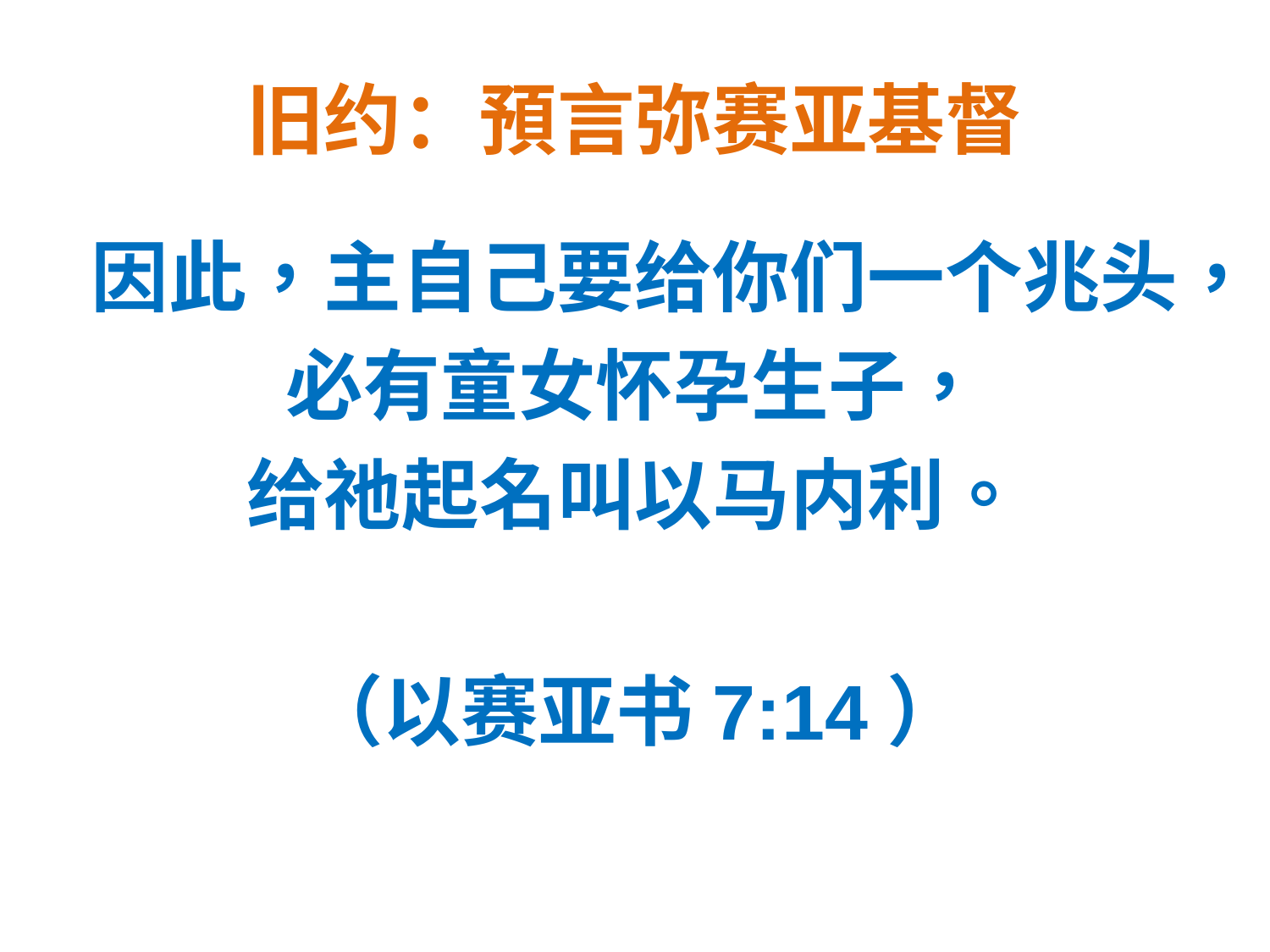

# 旧约：預言弥赛亚基督
因此，主自己要给你们一个兆头，
必有童女怀孕生子，
给祂起名叫以马内利。

（以赛亚书7:14）